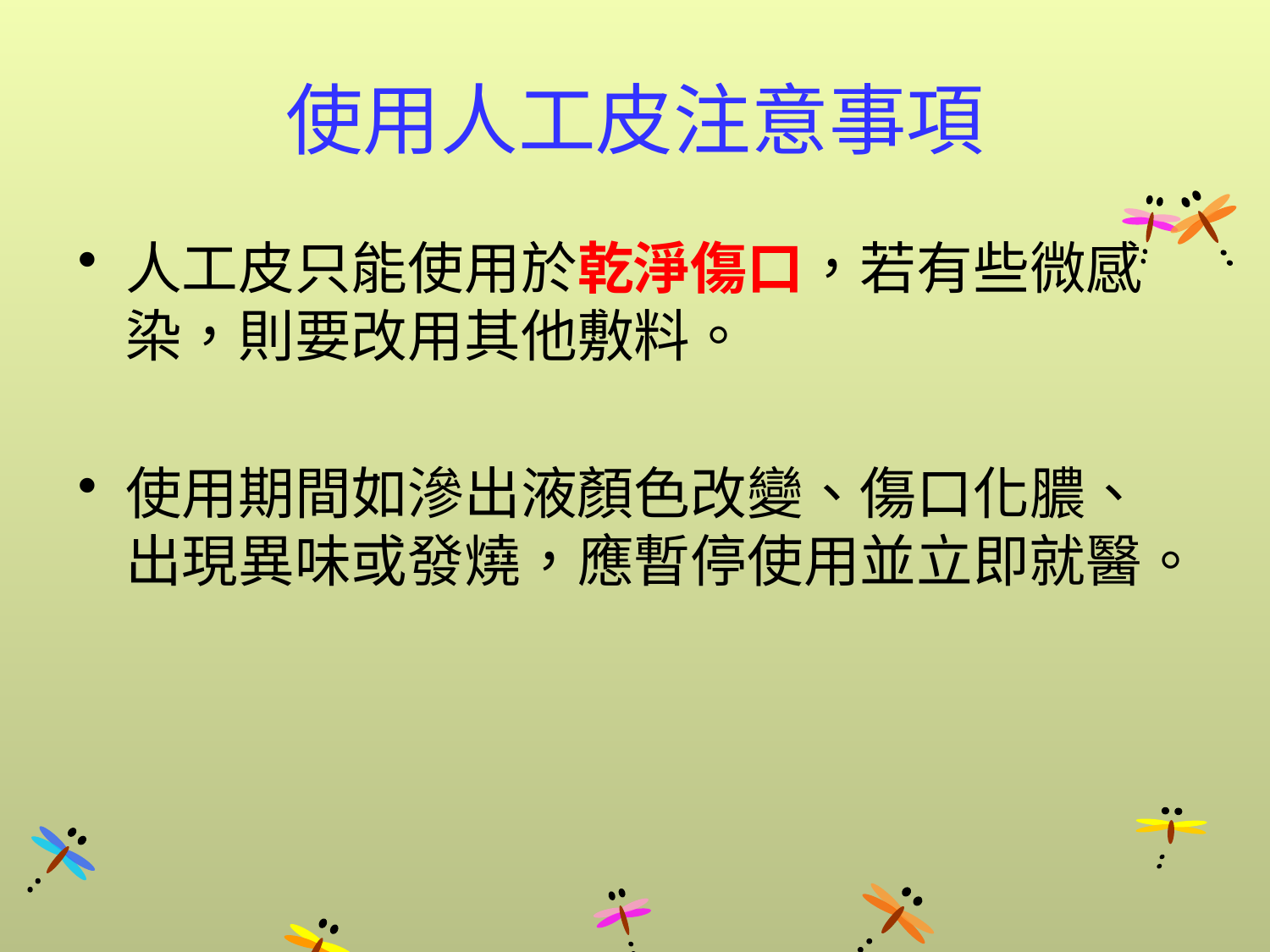

# 使用人工皮注意事項
人工皮只能使用於乾淨傷口，若有些微感染，則要改用其他敷料。

使用期間如滲出液顏色改變、傷口化膿、出現異味或發燒，應暫停使用並立即就醫。